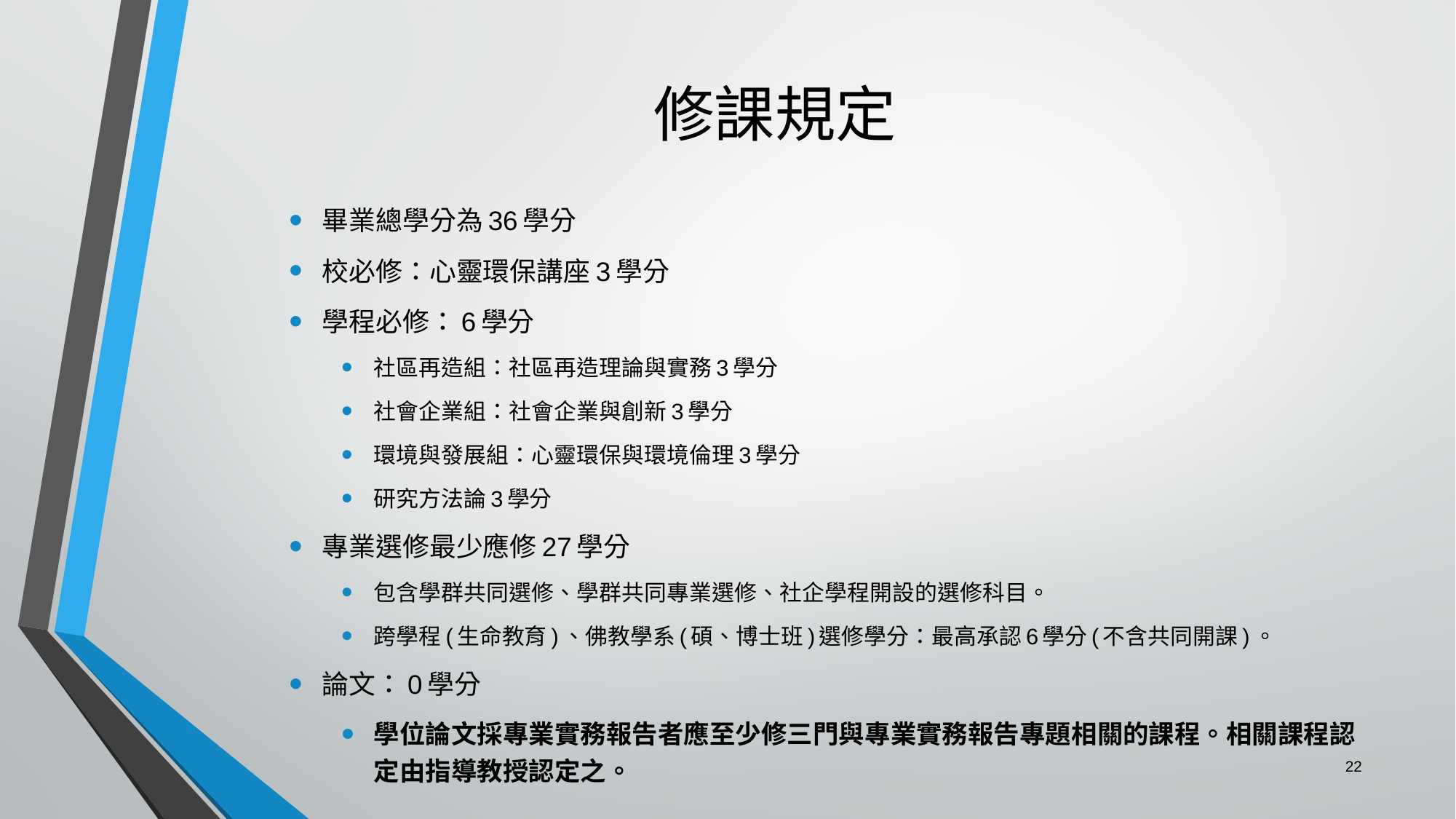

# 修課規定
畢業總學分為36學分
校必修：心靈環保講座3學分
學程必修：6學分
社區再造組：社區再造理論與實務3學分
社會企業組：社會企業與創新3學分
環境與發展組：心靈環保與環境倫理3學分
研究方法論3學分
專業選修最少應修27學分
包含學群共同選修、學群共同專業選修、社企學程開設的選修科目。
跨學程(生命教育)、佛教學系(碩、博士班)選修學分：最高承認6學分(不含共同開課)。
論文：0學分
學位論文採專業實務報告者應至少修三門與專業實務報告專題相關的課程。相關課程認定由指導教授認定之。

22